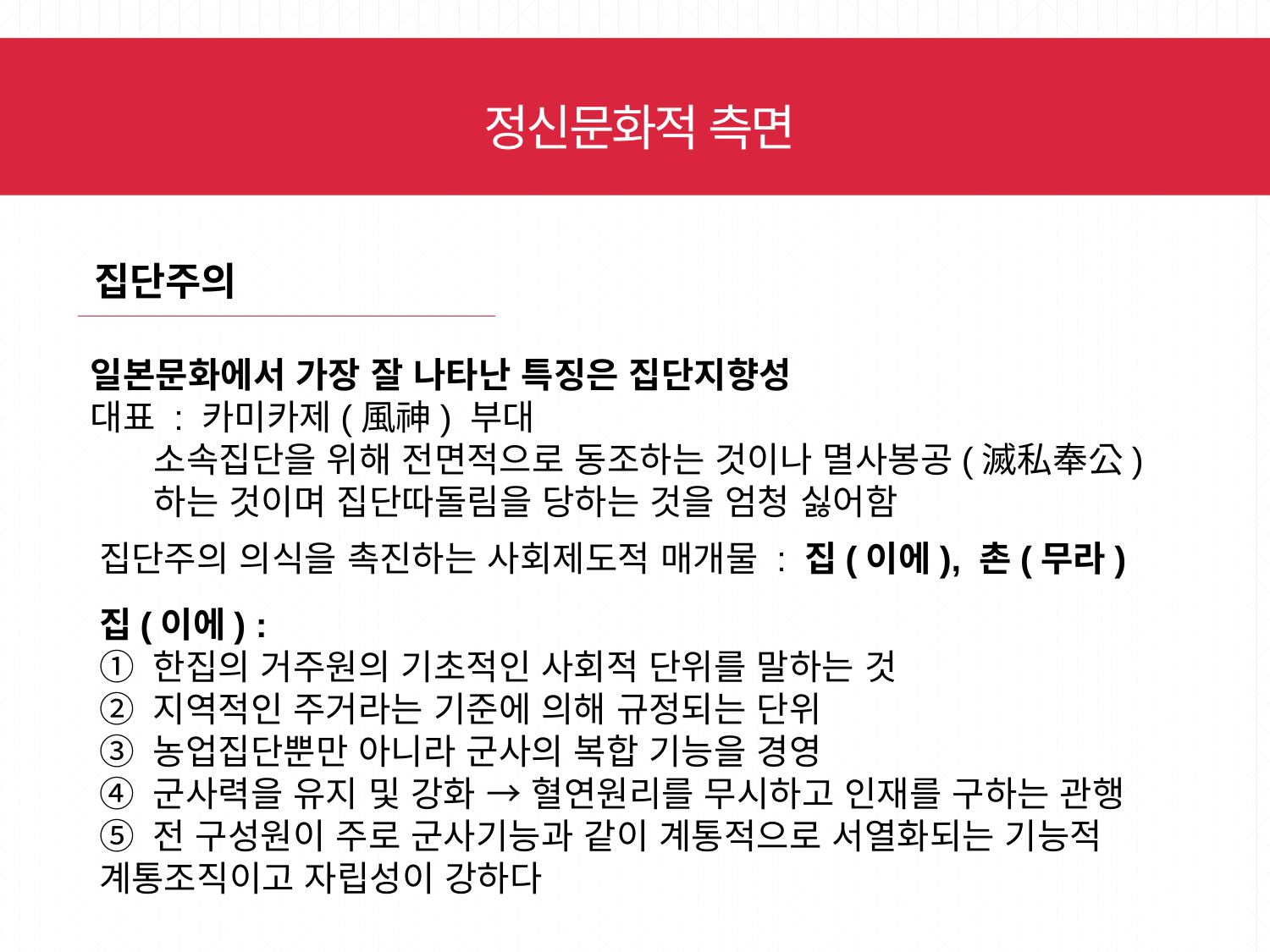

정신문화적 측면

집단주의
일본문화에서 가장 잘 나타난 특징은 집단지향성
대표 : 카미카제(風神) 부대
소속집단을 위해 전면적으로 동조하는 것이나 멸사봉공(滅私奉公)하는 것이며 집단따돌림을 당하는 것을 엄청 싫어함

집단주의 의식을 촉진하는 사회제도적 매개물 : 집(이에), 촌(무라)
집(이에) :
① 한집의 거주원의 기초적인 사회적 단위를 말하는 것
② 지역적인 주거라는 기준에 의해 규정되는 단위
③ 농업집단뿐만 아니라 군사의 복합 기능을 경영
④ 군사력을 유지 및 강화 → 혈연원리를 무시하고 인재를 구하는 관행
⑤ 전 구성원이 주로 군사기능과 같이 계통적으로 서열화되는 기능적 계통조직이고 자립성이 강하다